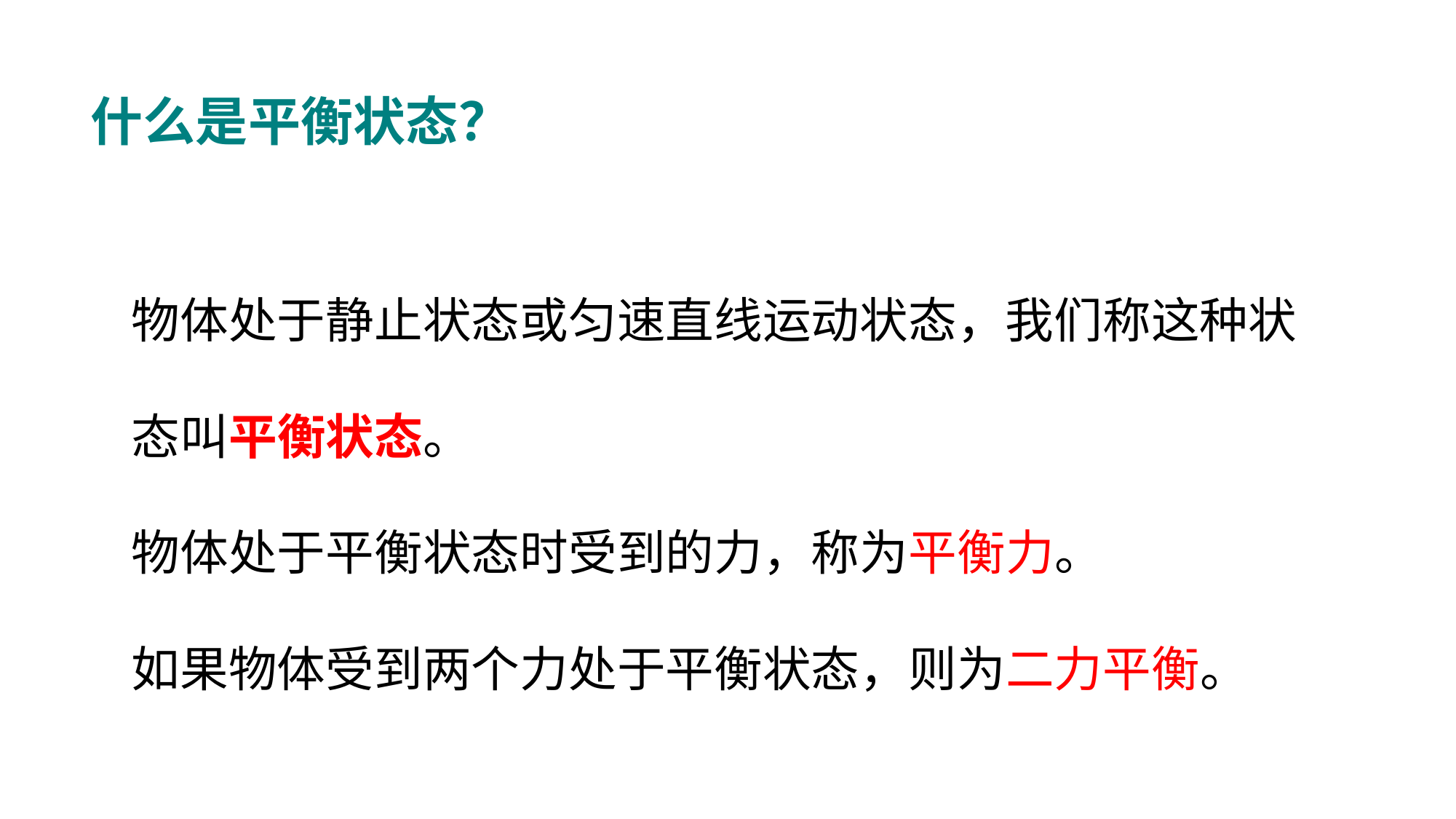

什么是平衡状态？
物体处于静止状态或匀速直线运动状态，我们称这种状态叫平衡状态。
物体处于平衡状态时受到的力，称为平衡力。
如果物体受到两个力处于平衡状态，则为二力平衡。